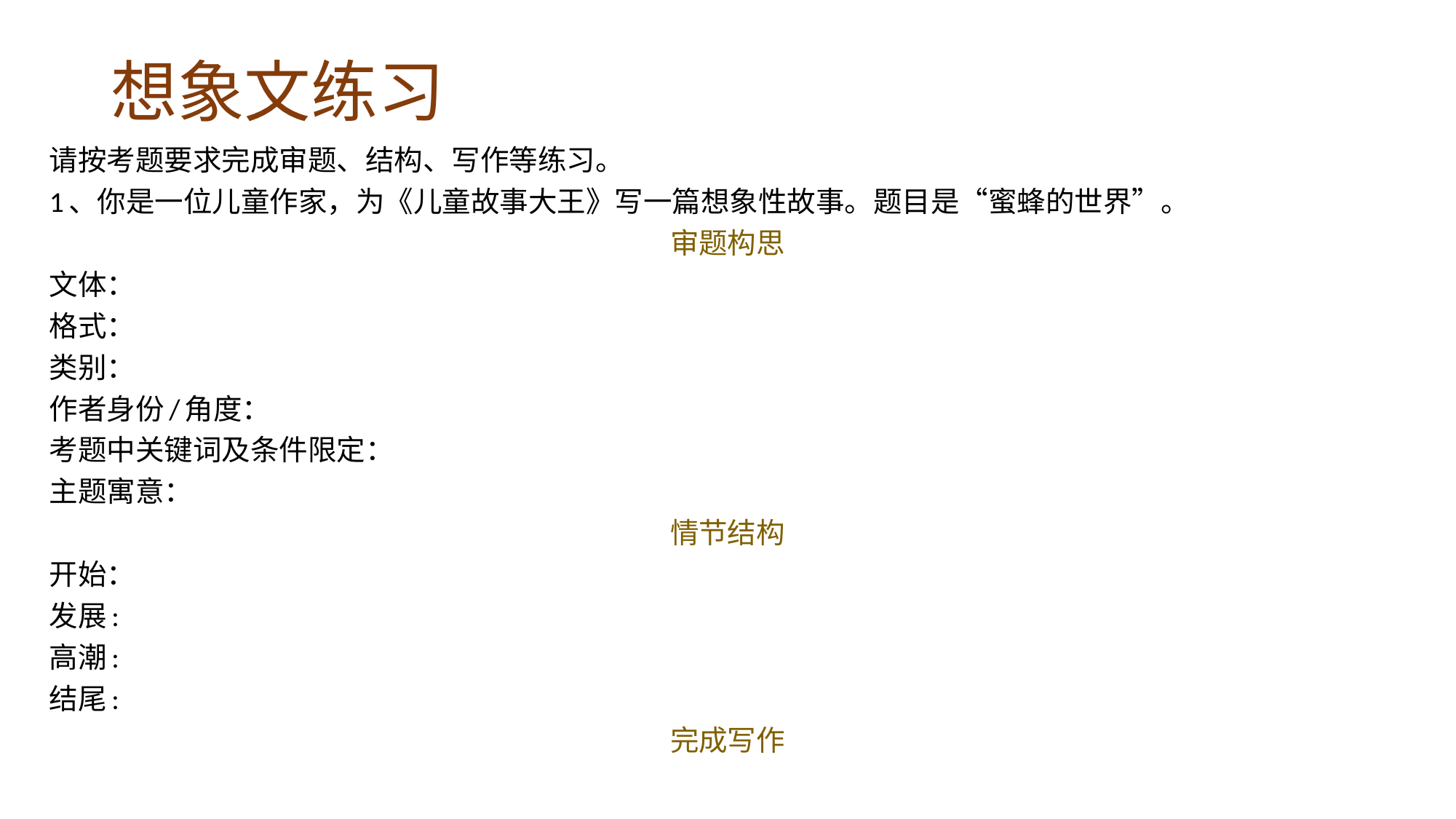

# 想象文练习
请按考题要求完成审题、结构、写作等练习。
1、你是一位儿童作家，为《儿童故事大王》写一篇想象性故事。题目是“蜜蜂的世界”。
审题构思
文体：
格式：
类别：
作者身份/角度：
考题中关键词及条件限定：
主题寓意：
情节结构
开始：
发展:
高潮:
结尾:
完成写作